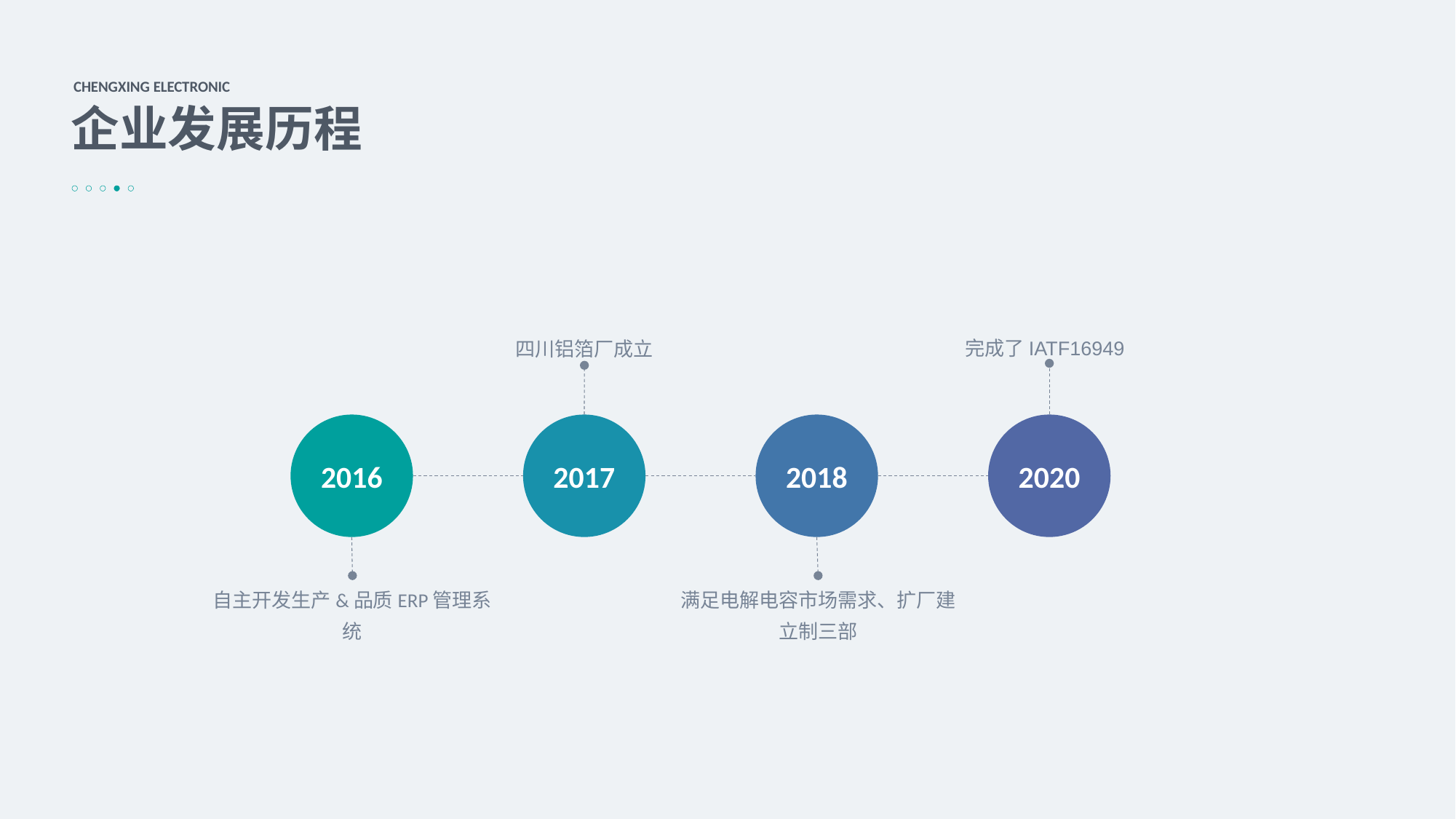

CHENGXING ELECTRONIC
企业发展历程

完成了IATF16949
四川铝箔厂成立
2016
2017
2018
2020
自主开发生产&品质ERP管理系统
满足电解电容市场需求、扩厂建立制三部